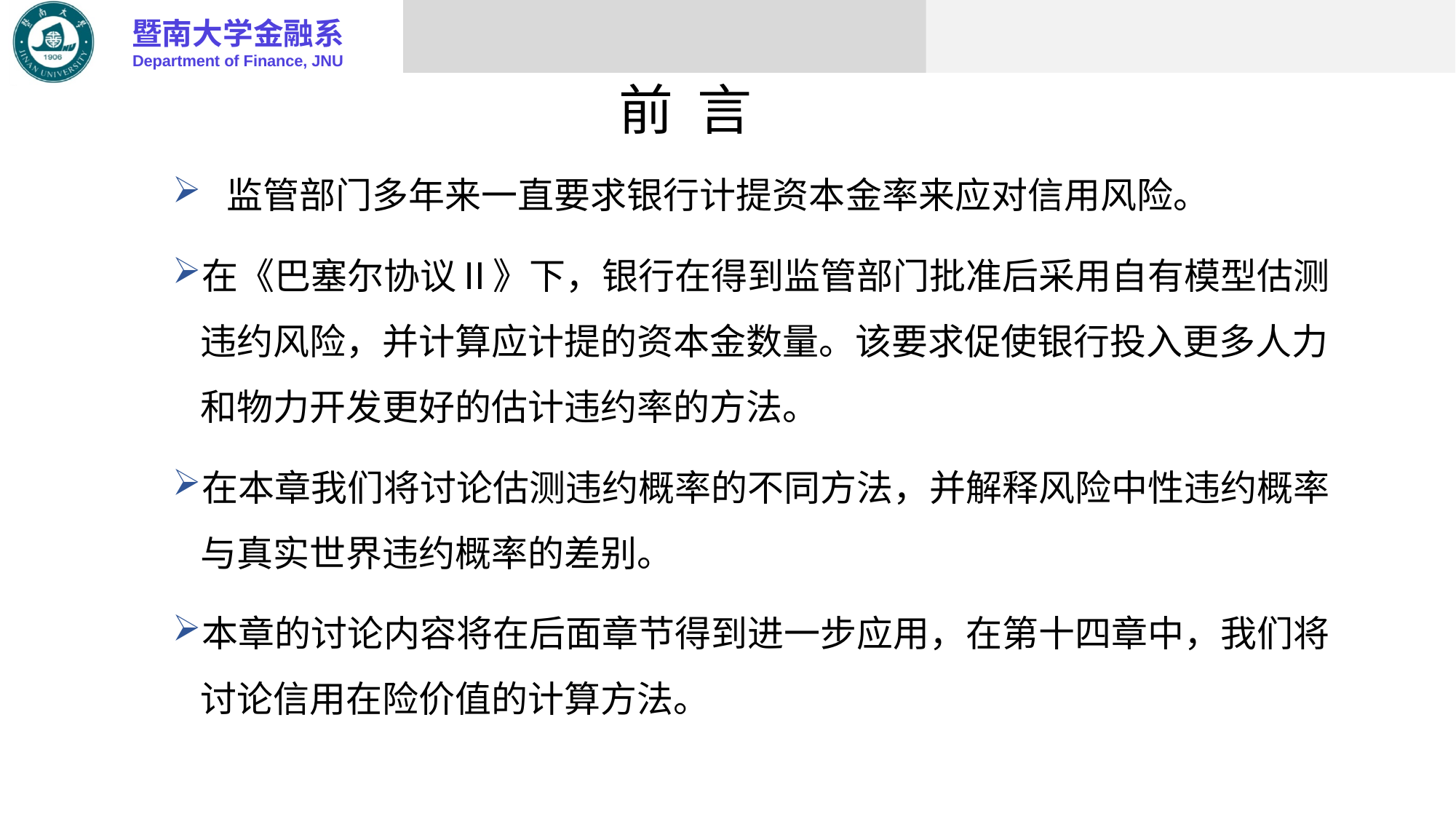

前  言
  监管部门多年来一直要求银行计提资本金率来应对信用风险。
在《巴塞尔协议Ⅱ》下，银行在得到监管部门批准后采用自有模型估测违约风险，并计算应计提的资本金数量。该要求促使银行投入更多人力和物力开发更好的估计违约率的方法。
在本章我们将讨论估测违约概率的不同方法，并解释风险中性违约概率与真实世界违约概率的差别。
本章的讨论内容将在后面章节得到进一步应用，在第十四章中，我们将讨论信用在险价值的计算方法。